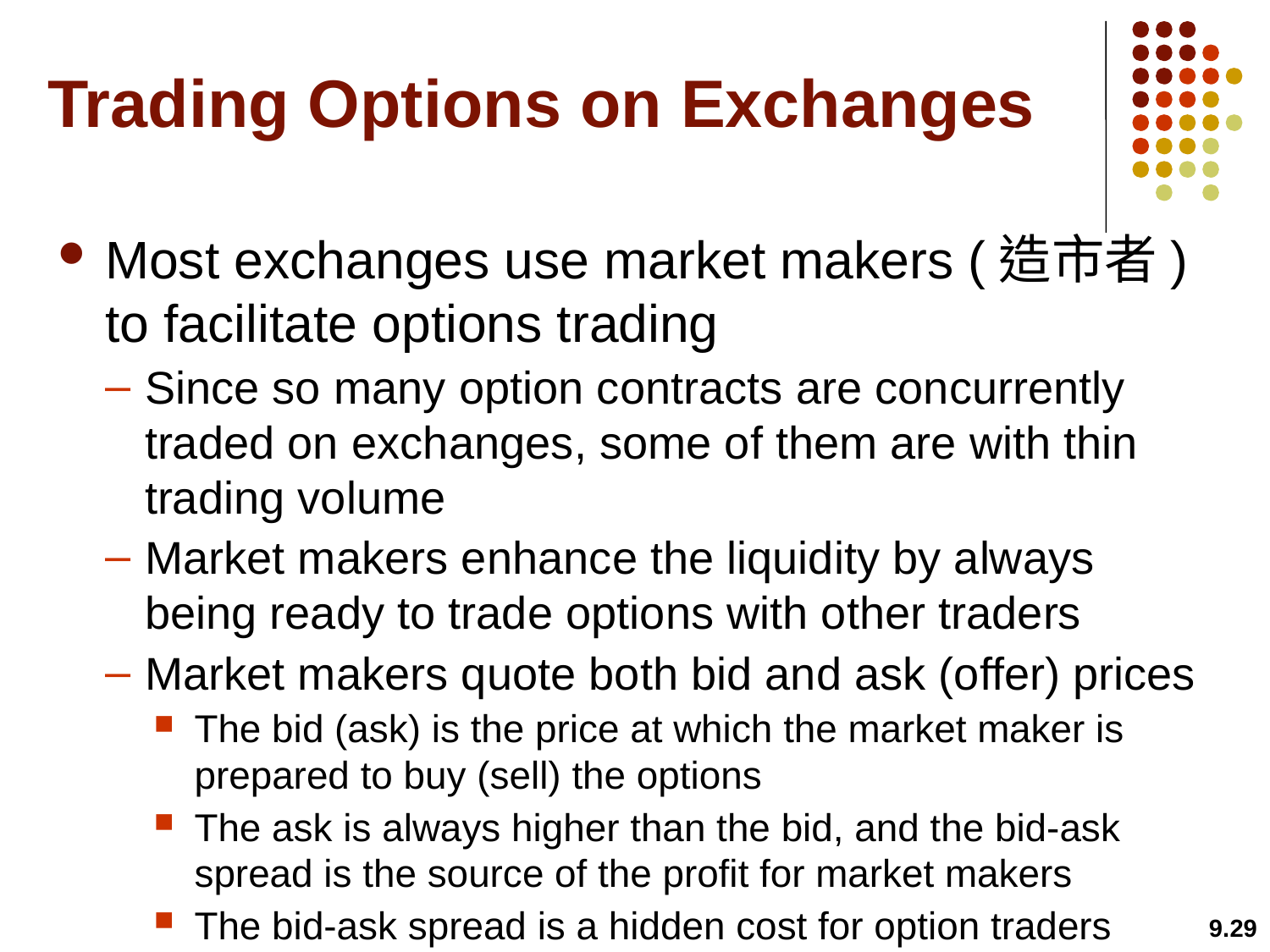

# Trading Options on Exchanges
Most exchanges use market makers (造市者) to facilitate options trading
Since so many option contracts are concurrently traded on exchanges, some of them are with thin trading volume
Market makers enhance the liquidity by always being ready to trade options with other traders
Market makers quote both bid and ask (offer) prices
The bid (ask) is the price at which the market maker is prepared to buy (sell) the options
The ask is always higher than the bid, and the bid-ask spread is the source of the profit for market makers
The bid-ask spread is a hidden cost for option traders
9.29